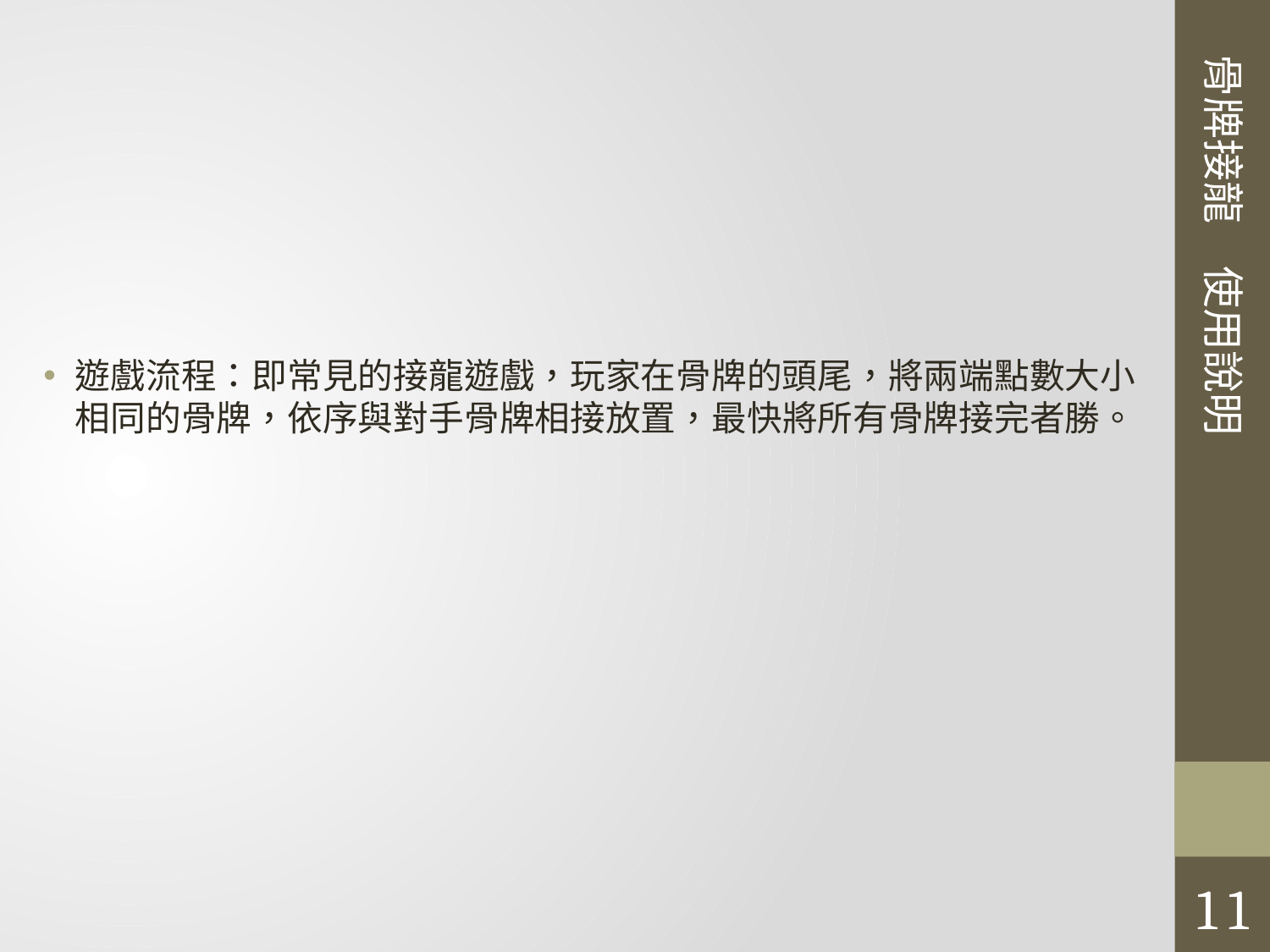

骨牌接龍　使用說明
遊戲流程：即常見的接龍遊戲，玩家在骨牌的頭尾，將兩端點數大小相同的骨牌，依序與對手骨牌相接放置，最快將所有骨牌接完者勝。
11